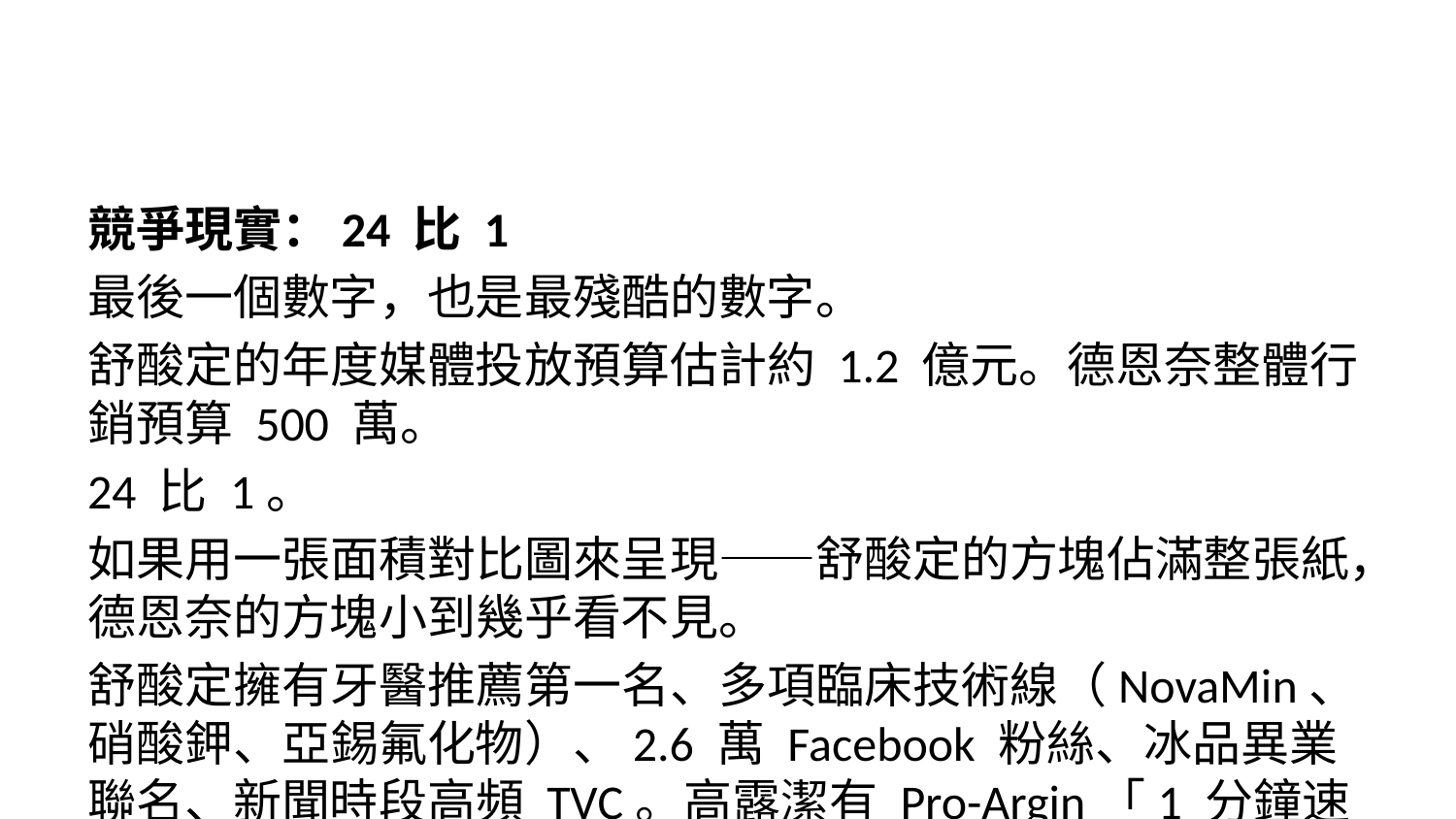

競爭現實：24 比 1
最後一個數字，也是最殘酷的數字。
舒酸定的年度媒體投放預算估計約 1.2 億元。德恩奈整體行銷預算 500 萬。
24 比 1。
如果用一張面積對比圖來呈現——舒酸定的方塊佔滿整張紙，德恩奈的方塊小到幾乎看不見。
舒酸定擁有牙醫推薦第一名、多項臨床技術線（NovaMin、硝酸鉀、亞錫氟化物）、2.6 萬 Facebook 粉絲、冰品異業聯名、新聞時段高頻 TVC。高露潔有 Pro-Argin「1 分鐘速效」的差異化賣點和系統性回顧研究支撐。
德恩奈呢？Facebook 約 1,300 個讚、36 人討論中。沒有 Instagram。沒有 YouTube。沒有 KOL。電視廣告出現在深夜 9 點到凌晨 4 點的補檔時段。
在品牌感知上，意圖和現實之間存在巨大的裂縫：品牌想要「專業可信賴」，消費者可能感受到的是「深夜打廣告的牙膏，牙醫不推薦」。品牌想要「科學導向」，消費者看到的是「認真但老派」。品牌想要「德國品質」，消費者的印象是「便宜但不確定品質有多好」。
最致命的一個落差是品牌活力。在消費者的日常數位環境中，德恩奈完全缺席。其他維度的落差可以透過傳播修正，但如果品牌不被看見，修正無從開始。
這就是現實。台灣牙膏市場約 NT$29 億（2023 年），109 個品牌，年減 4%。抗敏感牙膏品類是「雙強+多弱」的格局：舒酸定領先、高露潔跟隨，其餘分散。德恩奈是第二梯隊的跟隨者——有生命力，但生命力正在被消耗。
但現實不是故事的結尾。
因為在這些數字的背後，有一個被所有人忽略的事實：台灣敏感性牙齒盛行率約 30%，換算下來大約 700 萬人。700 萬人需要解決方案。德恩奈有解決方案——而且是有臨床研究支撐、德國百年工廠製造、三效合一的解決方案。
問題從來不是「德恩奈夠不夠好」。問題是「700 萬人不知道德恩奈夠好」。
所以接下來我們要問的不是「怎麼追上舒酸定」，而是一個完全不同的問題。